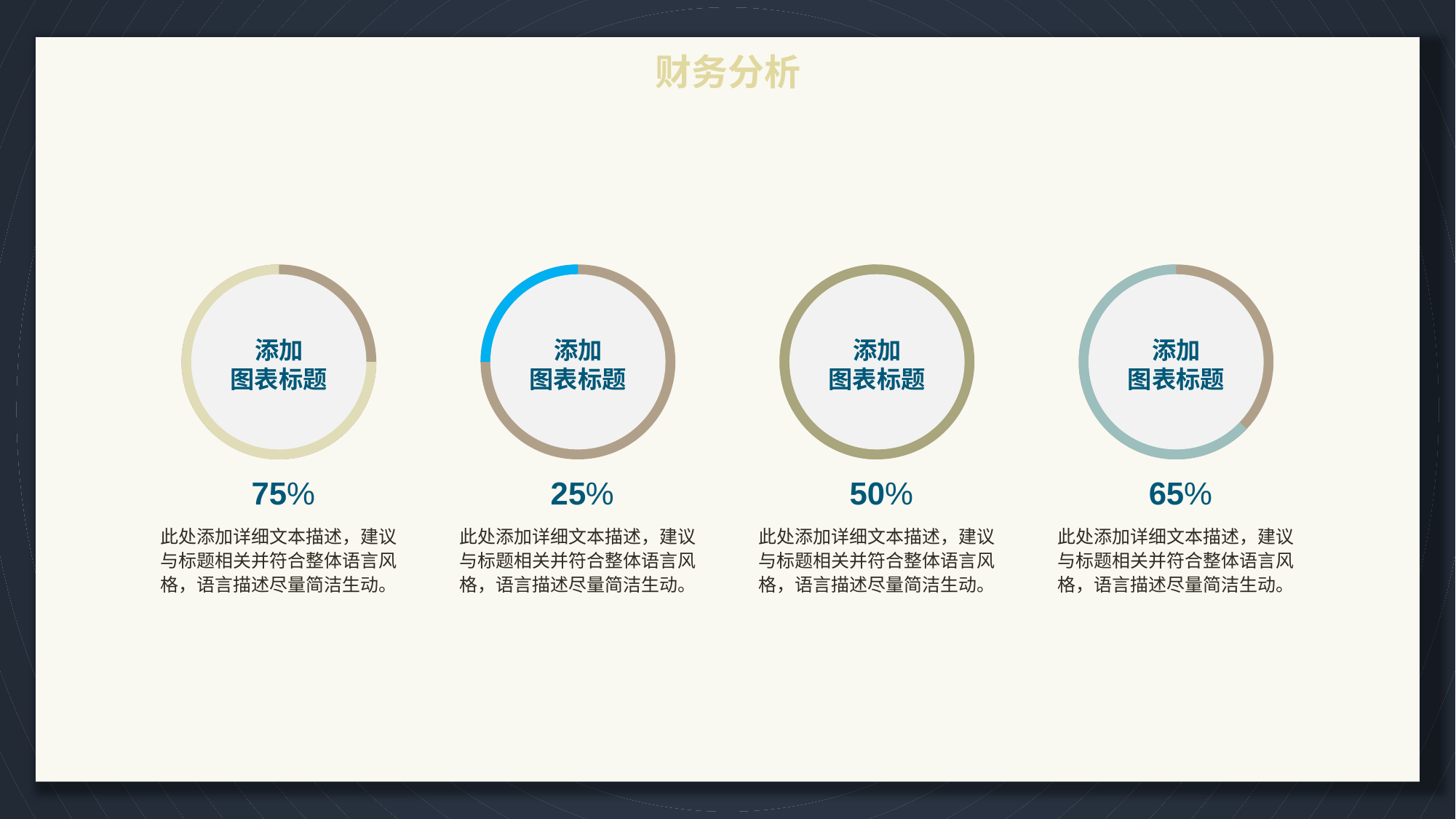

财务分析

添加
图表标题
50%
此处添加详细文本描述，建议与标题相关并符合整体语言风格，语言描述尽量简洁生动。

添加
图表标题
75%
此处添加详细文本描述，建议与标题相关并符合整体语言风格，语言描述尽量简洁生动。

添加
图表标题
25%
此处添加详细文本描述，建议与标题相关并符合整体语言风格，语言描述尽量简洁生动。

添加
图表标题
65%
此处添加详细文本描述，建议与标题相关并符合整体语言风格，语言描述尽量简洁生动。
37